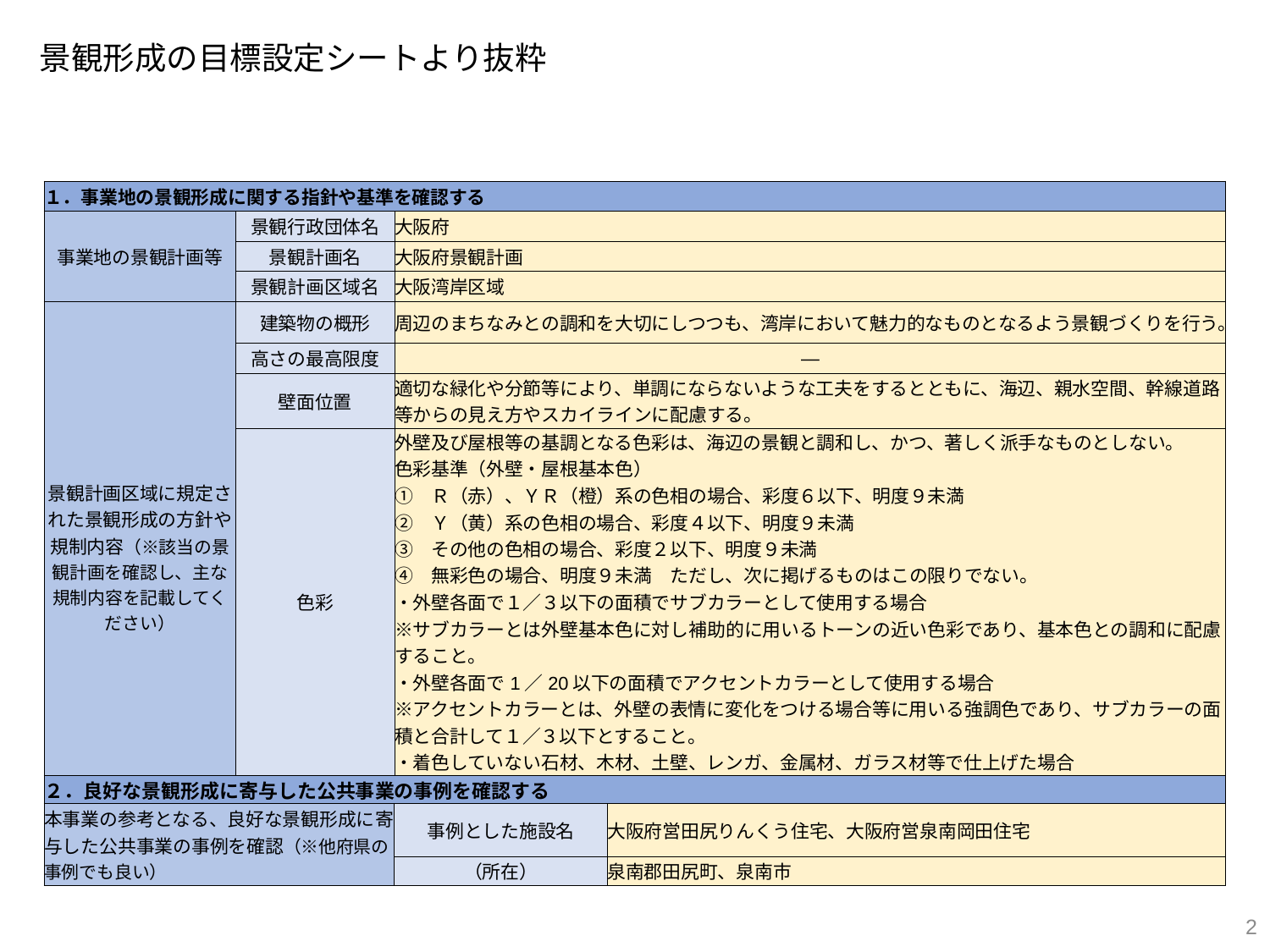

景観形成の目標設定シートより抜粋
| １．事業地の景観形成に関する指針や基準を確認する |  |  |
| --- | --- | --- |
| 事業地の景観計画等 | 景観行政団体名 | 大阪府 |
|  | 景観計画名 | 大阪府景観計画 |
|  | 景観計画区域名 | 大阪湾岸区域 |
| 景観計画区域に規定された景観形成の方針や規制内容（※該当の景観計画を確認し、主な規制内容を記載してください） | 建築物の概形 | 周辺のまちなみとの調和を大切にしつつも、湾岸において魅力的なものとなるよう景観づくりを行う。 |
|  | 高さの最高限度 | ― |
|  | 壁面位置 | 適切な緑化や分節等により、単調にならないような工夫をするとともに、海辺、親水空間、幹線道路等からの見え方やスカイラインに配慮する。 |
|  | 色彩 | 外壁及び屋根等の基調となる色彩は、海辺の景観と調和し、かつ、著しく派手なものとしない。 色彩基準（外壁・屋根基本色） ①　Ｒ（赤）、ＹＲ（橙）系の色相の場合、彩度６以下、明度９未満 ②　Ｙ（黄）系の色相の場合、彩度４以下、明度９未満 ③　その他の色相の場合、彩度２以下、明度９未満 ④　無彩色の場合、明度９未満　ただし、次に掲げるものはこの限りでない。 ・外壁各面で１／３以下の面積でサブカラーとして使用する場合 ※サブカラーとは外壁基本色に対し補助的に用いるトーンの近い色彩であり、基本色との調和に配慮すること。 ・外壁各面で1／20以下の面積でアクセントカラーとして使用する場合 ※アクセントカラーとは、外壁の表情に変化をつける場合等に用いる強調色であり、サブカラーの面積と合計して１／３以下とすること。 ・着色していない石材、木材、土壁、レンガ、金属材、ガラス材等で仕上げた場合 |
|  | その他 | ― |
| ２．良好な景観形成に寄与した公共事業の事例を確認する |  |  |
| --- | --- | --- |
| 本事業の参考となる、良好な景観形成に寄与した公共事業の事例を確認（※他府県の事例でも良い） | 事例とした施設名 | 大阪府営田尻りんくう住宅、大阪府営泉南岡田住宅 |
|  | （所在） | 泉南郡田尻町、泉南市 |
2